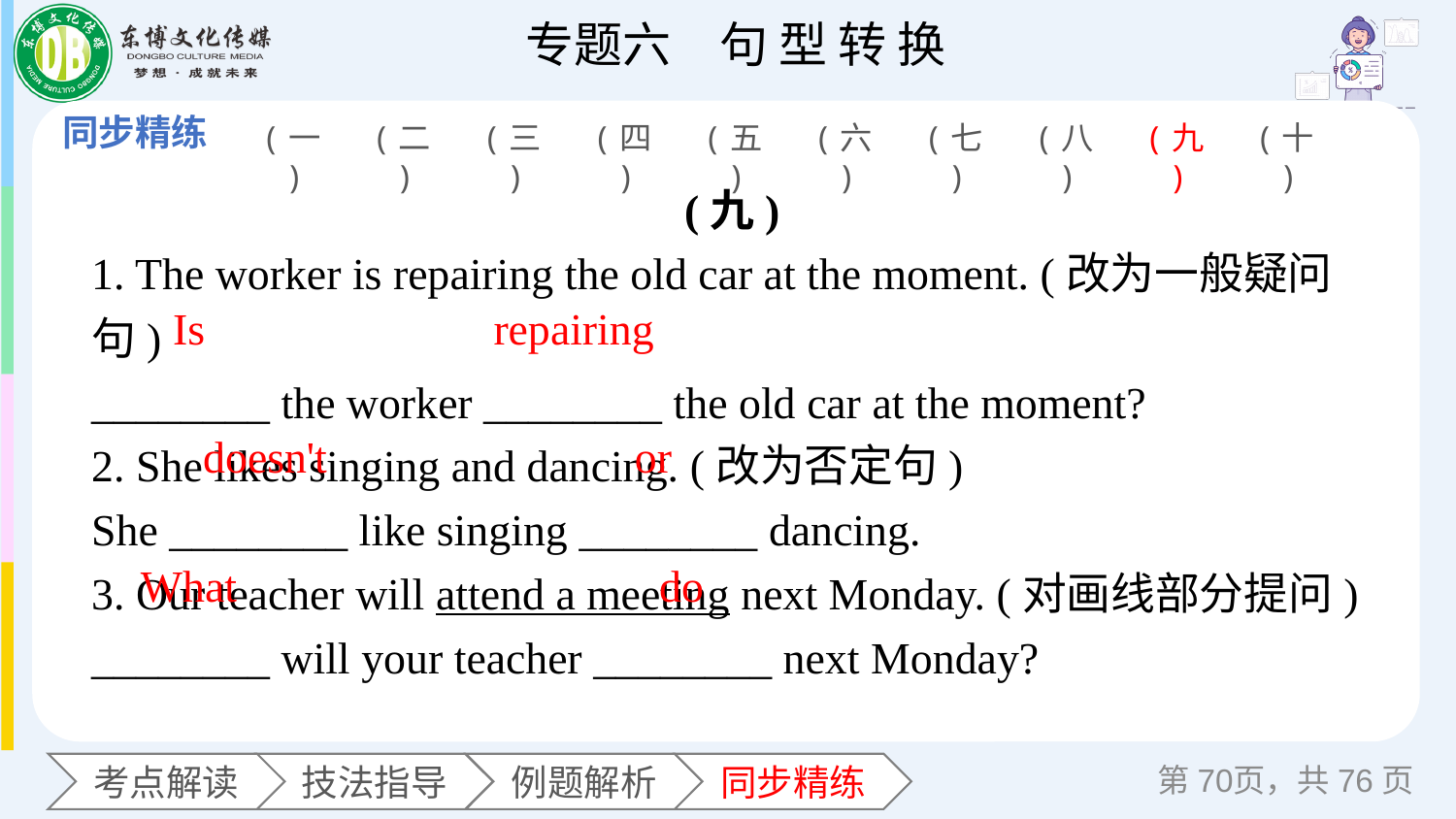

(一)
(二)
(三)
(四)
(五)
(六)
(七)
(八)
(九)
(十)
(九)
1. The worker is repairing the old car at the moment. (改为一般疑问句)
________ the worker ________ the old car at the moment?
2. She likes singing and dancing. (改为否定句)
She ________ like singing ________ dancing.
3. Our teacher will attend a meeting next Monday. (对画线部分提问)
________ will your teacher ________ next Monday?
Is
repairing
doesn't
or
What
do
第70页，共76页